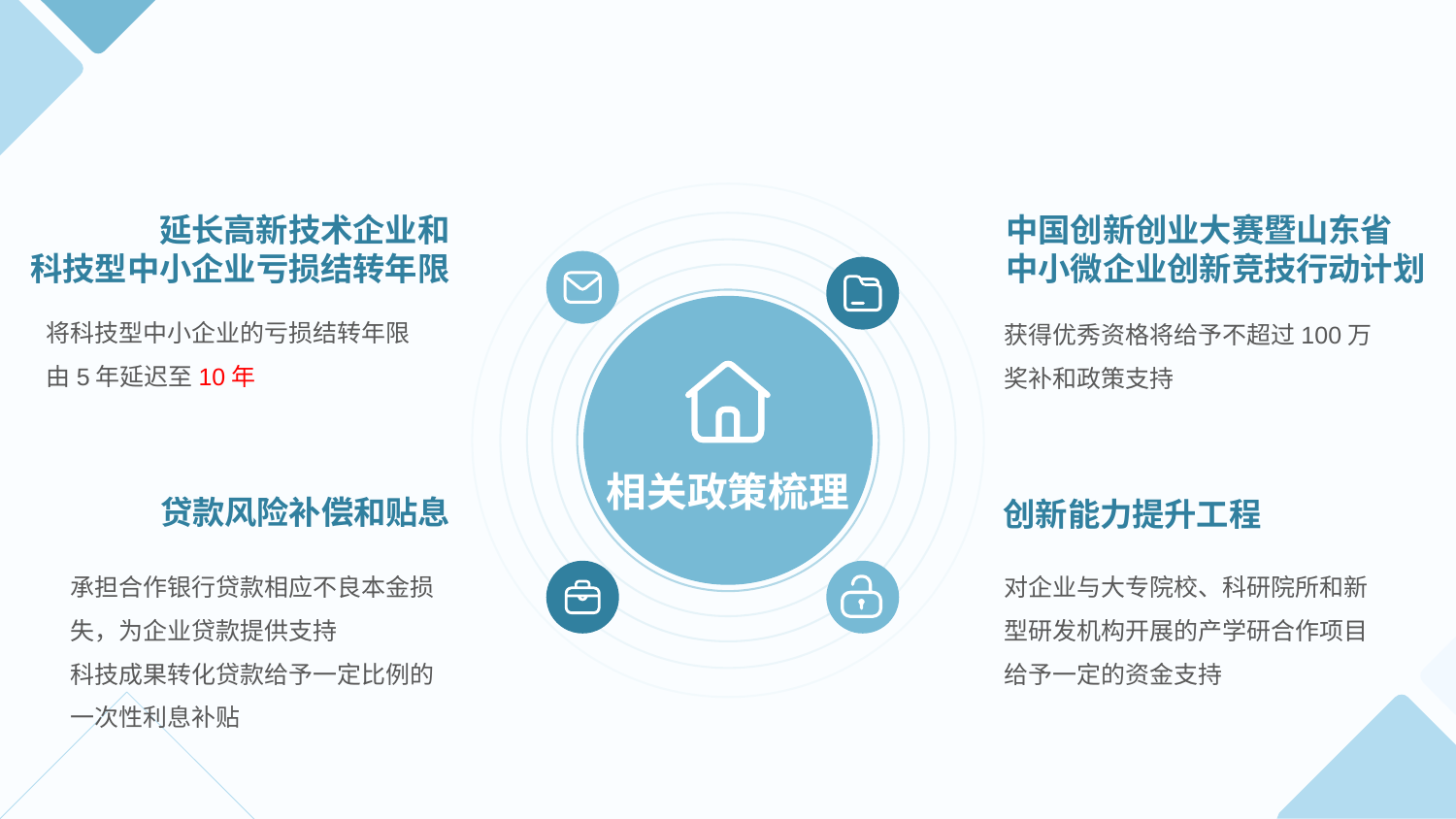

延长高新技术企业和
科技型中小企业亏损结转年限
中国创新创业大赛暨山东省
中小微企业创新竞技行动计划

将科技型中小企业的亏损结转年限由5年延迟至10年

获得优秀资格将给予不超过100万奖补和政策支持

相关政策梳理
贷款风险补偿和贴息
创新能力提升工程
承担合作银行贷款相应不良本金损失，为企业贷款提供支持
科技成果转化贷款给予一定比例的一次性利息补贴
对企业与大专院校、科研院所和新型研发机构开展的产学研合作项目给予一定的资金支持